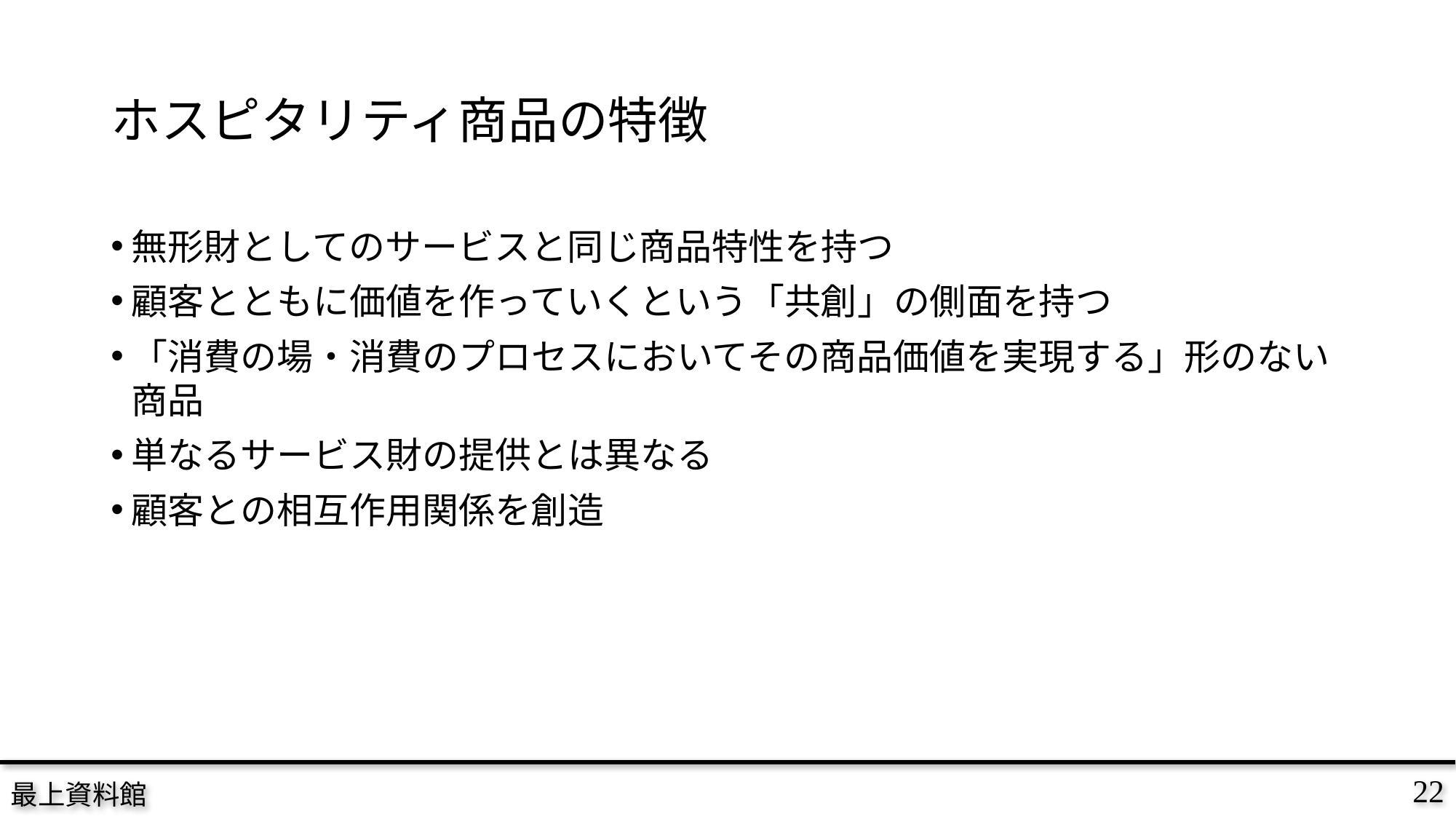

# ホスピタリティ商品の特徴
無形財としてのサービスと同じ商品特性を持つ
顧客とともに価値を作っていくという「共創」の側面を持つ
「消費の場・消費のプロセスにおいてその商品価値を実現する」形のない商品
単なるサービス財の提供とは異なる
顧客との相互作用関係を創造